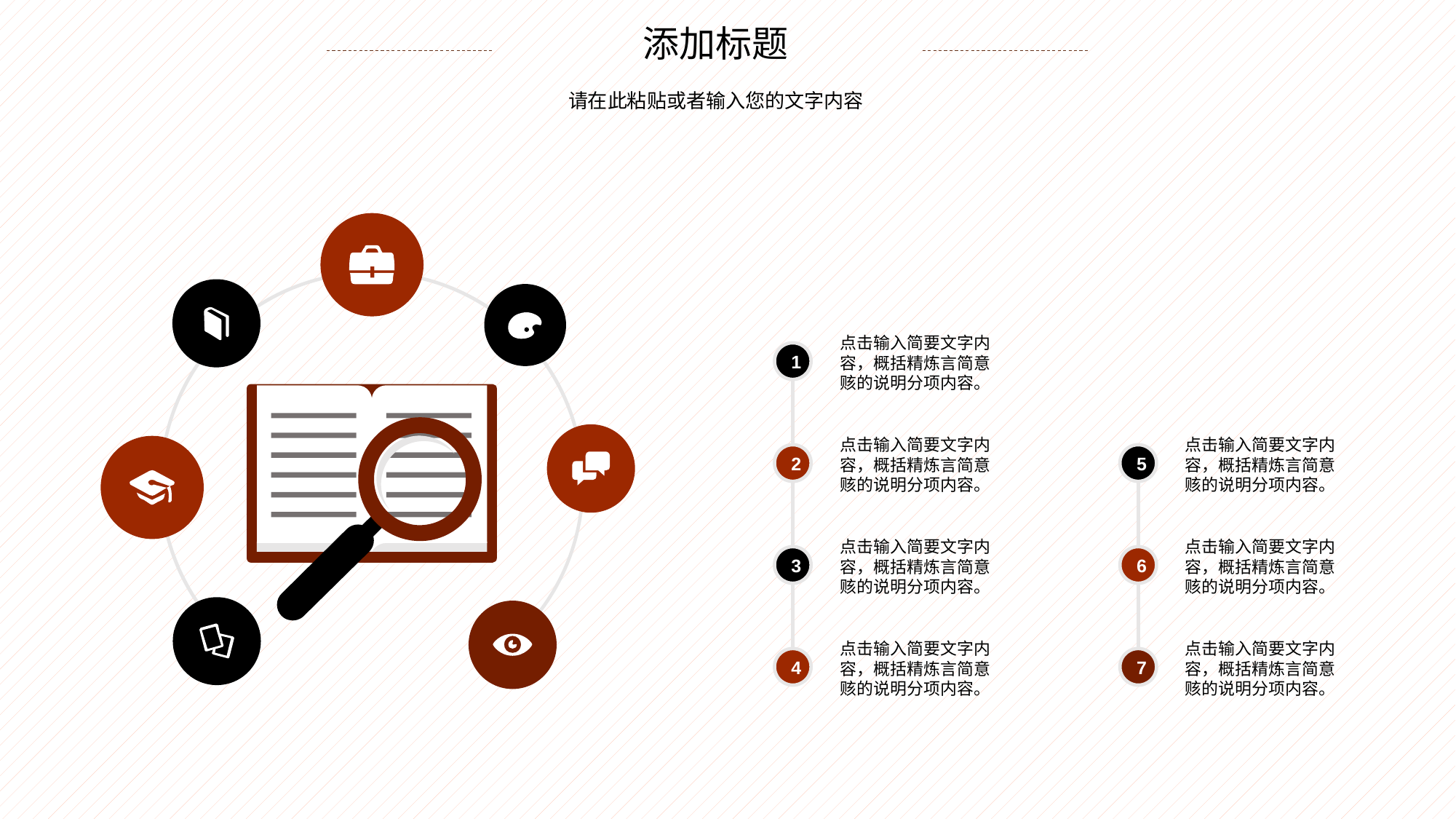

添加标题
请在此粘贴或者输入您的文字内容

点击输入简要文字内容，概括精炼言简意赅的说明分项内容。
1
点击输入简要文字内容，概括精炼言简意赅的说明分项内容。
点击输入简要文字内容，概括精炼言简意赅的说明分项内容。
2
5
点击输入简要文字内容，概括精炼言简意赅的说明分项内容。
点击输入简要文字内容，概括精炼言简意赅的说明分项内容。
3
6
点击输入简要文字内容，概括精炼言简意赅的说明分项内容。
点击输入简要文字内容，概括精炼言简意赅的说明分项内容。
4
7